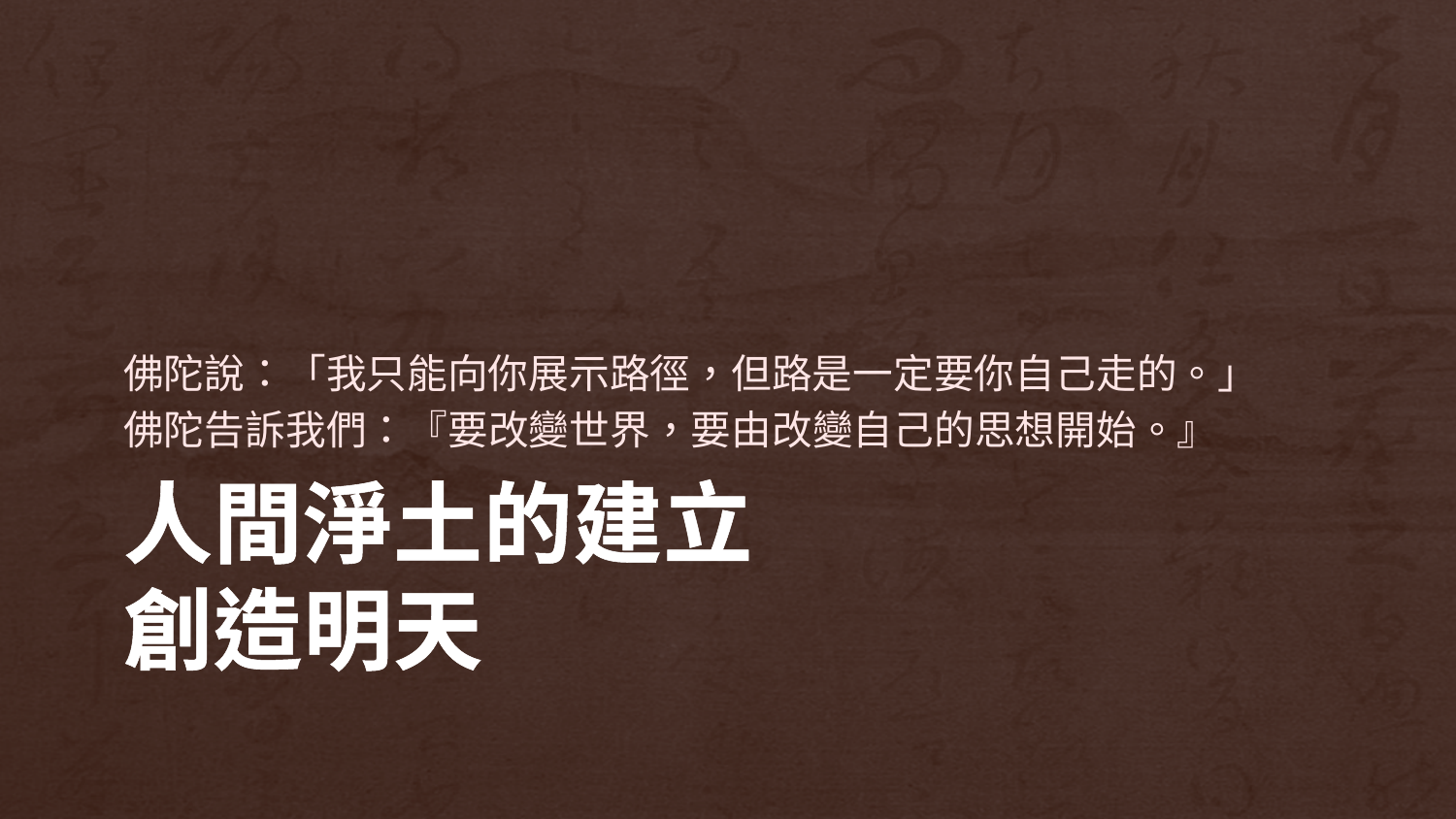

佛陀說：「我只能向你展示路徑，但路是一定要你自己走的。」
佛陀告訴我們：『要改變世界，要由改變自己的思想開始。』
# 人間淨土的建立 創造明天